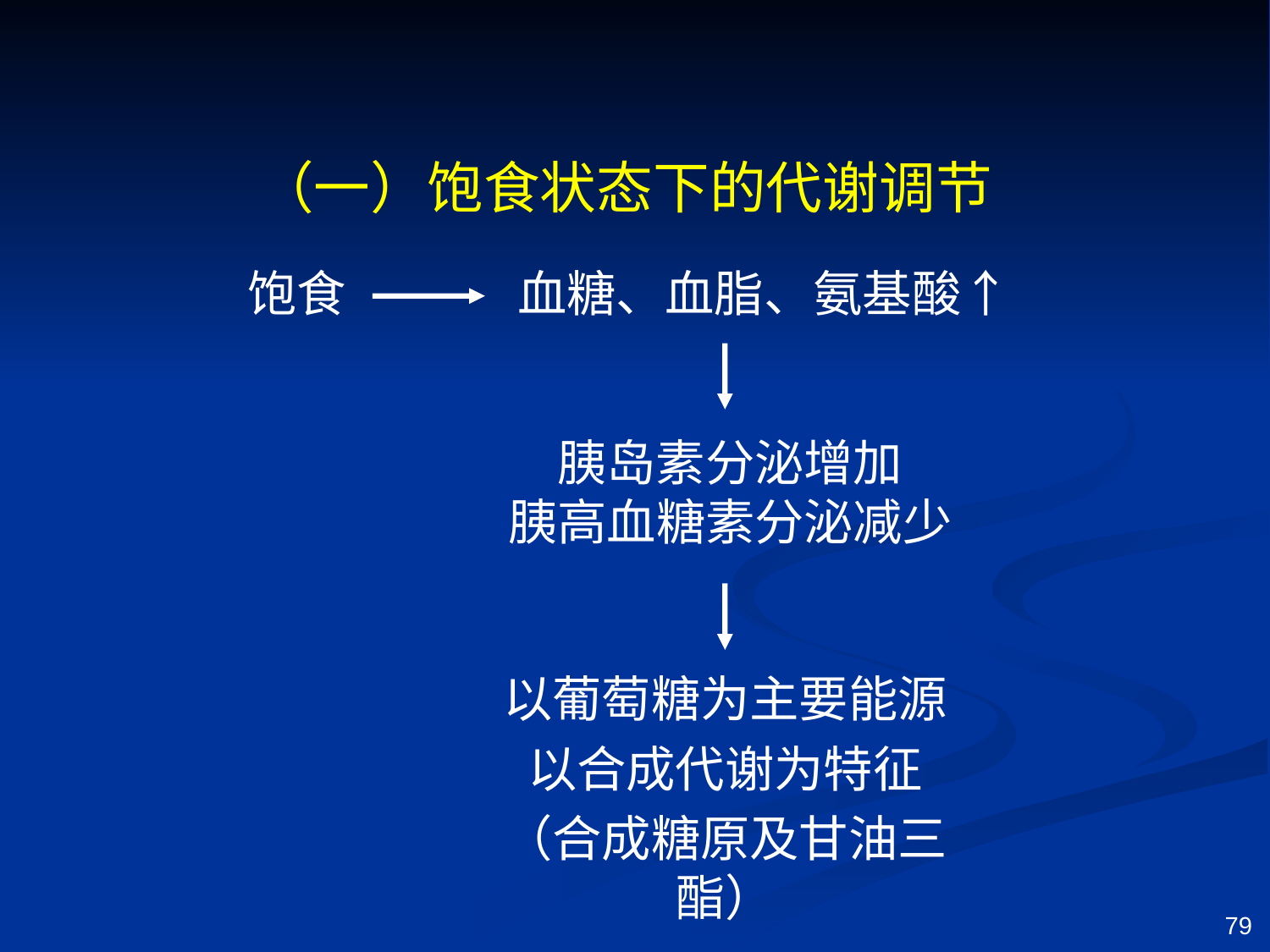

（一）饱食状态下的代谢调节
饱食
血糖、血脂、氨基酸↑

胰岛素分泌增加
胰高血糖素分泌减少

以葡萄糖为主要能源
以合成代谢为特征
（合成糖原及甘油三酯）
79